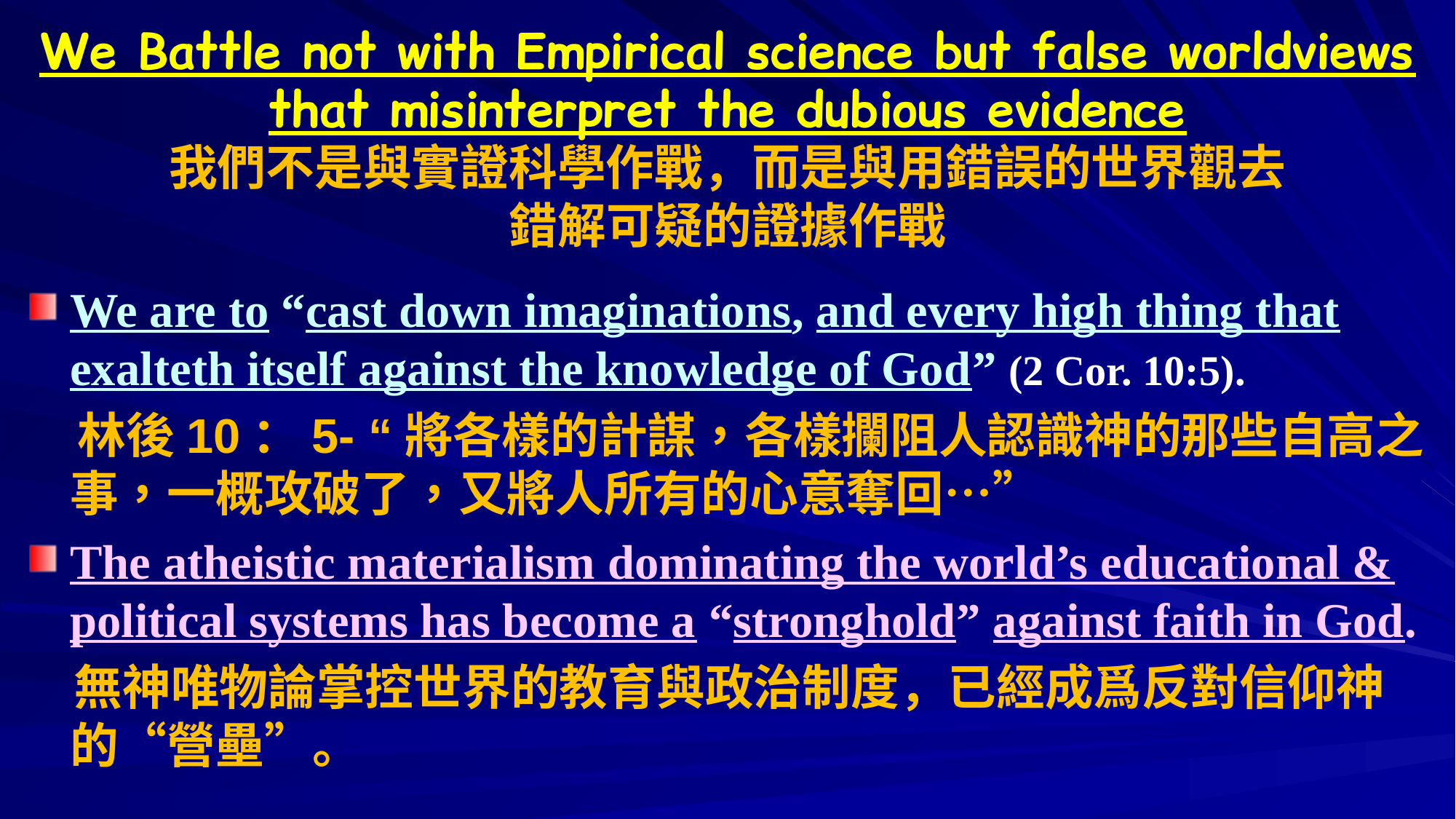

# We Battle not with Empirical science but false worldviews that misinterpret the dubious evidence 我們不是與實證科學作戰，而是與用錯誤的世界觀去 錯解可疑的證據作戰
We are to “cast down imaginations, and every high thing that exalteth itself against the knowledge of God” (2 Cor. 10:5).
    林後10：5- “將各樣的計謀，各樣攔阻人認識神的那些自高之事，一概攻破了，又將人所有的心意奪回…”
The atheistic materialism dominating the world’s educational & political systems has become a “stronghold” against faith in God.
   無神唯物論掌控世界的教育與政治制度，已經成爲反對信仰神的“營壘”。